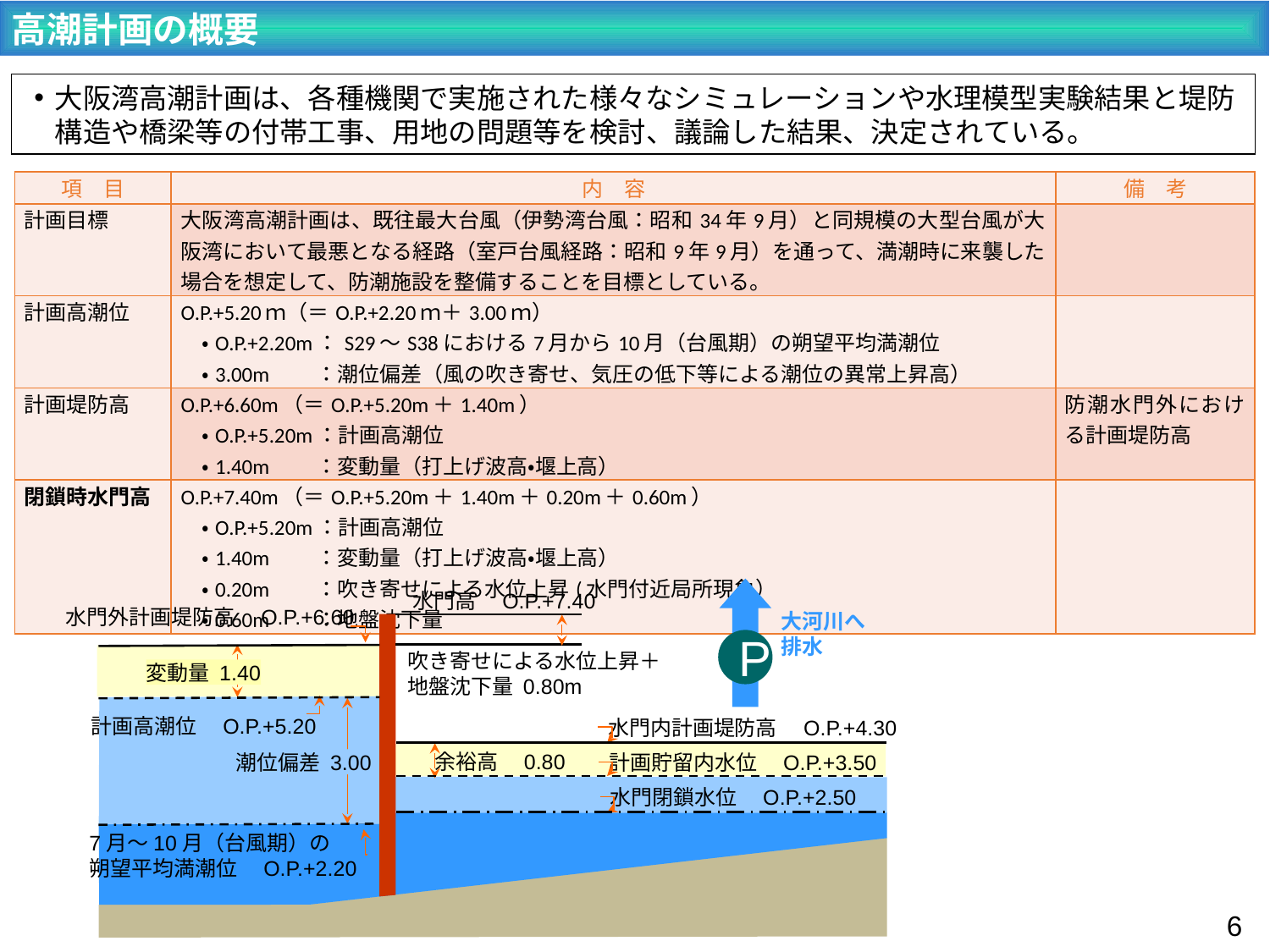

高潮計画の概要
大阪湾高潮計画は、各種機関で実施された様々なシミュレーションや水理模型実験結果と堤防構造や橋梁等の付帯工事、用地の問題等を検討、議論した結果、決定されている。
| 項　目 | 内　容 | 備　考 |
| --- | --- | --- |
| 計画目標 | 大阪湾高潮計画は、既往最大台風（伊勢湾台風：昭和34年9月）と同規模の大型台風が大阪湾において最悪となる経路（室戸台風経路：昭和9年9月）を通って、満潮時に来襲した場合を想定して、防潮施設を整備することを目標としている。 |  |
| 計画高潮位 | O.P.+5.20ｍ（＝O.P.+2.20ｍ＋3.00ｍ） 　・O.P.+2.20m：S29～S38における7月から10月（台風期）の朔望平均満潮位 　・3.00m　　：潮位偏差（風の吹き寄せ、気圧の低下等による潮位の異常上昇高） |  |
| 計画堤防高 | O.P.+6.60m（＝O.P.+5.20m＋1.40m） 　・O.P.+5.20m：計画高潮位 　・1.40m　　：変動量（打上げ波高・堰上高） | 防潮水門外における計画堤防高 |
| 閉鎖時水門高 | O.P.+7.40m（＝O.P.+5.20m＋1.40m＋0.20m＋0.60m） 　・O.P.+5.20m：計画高潮位 　・1.40m　　：変動量（打上げ波高・堰上高） 　・0.20m　　：吹き寄せによる水位上昇(水門付近局所現象） 　・0.60m　　：地盤沈下量 |  |

水門高　O.P.+7.40
水門外計画堤防高　O.P.+6.60
大河川へ
排水

P

吹き寄せによる水位上昇＋
地盤沈下量 0.80m
変動量 1.40

計画高潮位　O.P.+5.20
水門内計画堤防高　O.P.+4.30

余裕高　0.80
潮位偏差 3.00
計画貯留内水位　O.P.+3.50
水門閉鎖水位　O.P.+2.50

7月～10月（台風期）の
朔望平均満潮位　O.P.+2.20

6
6